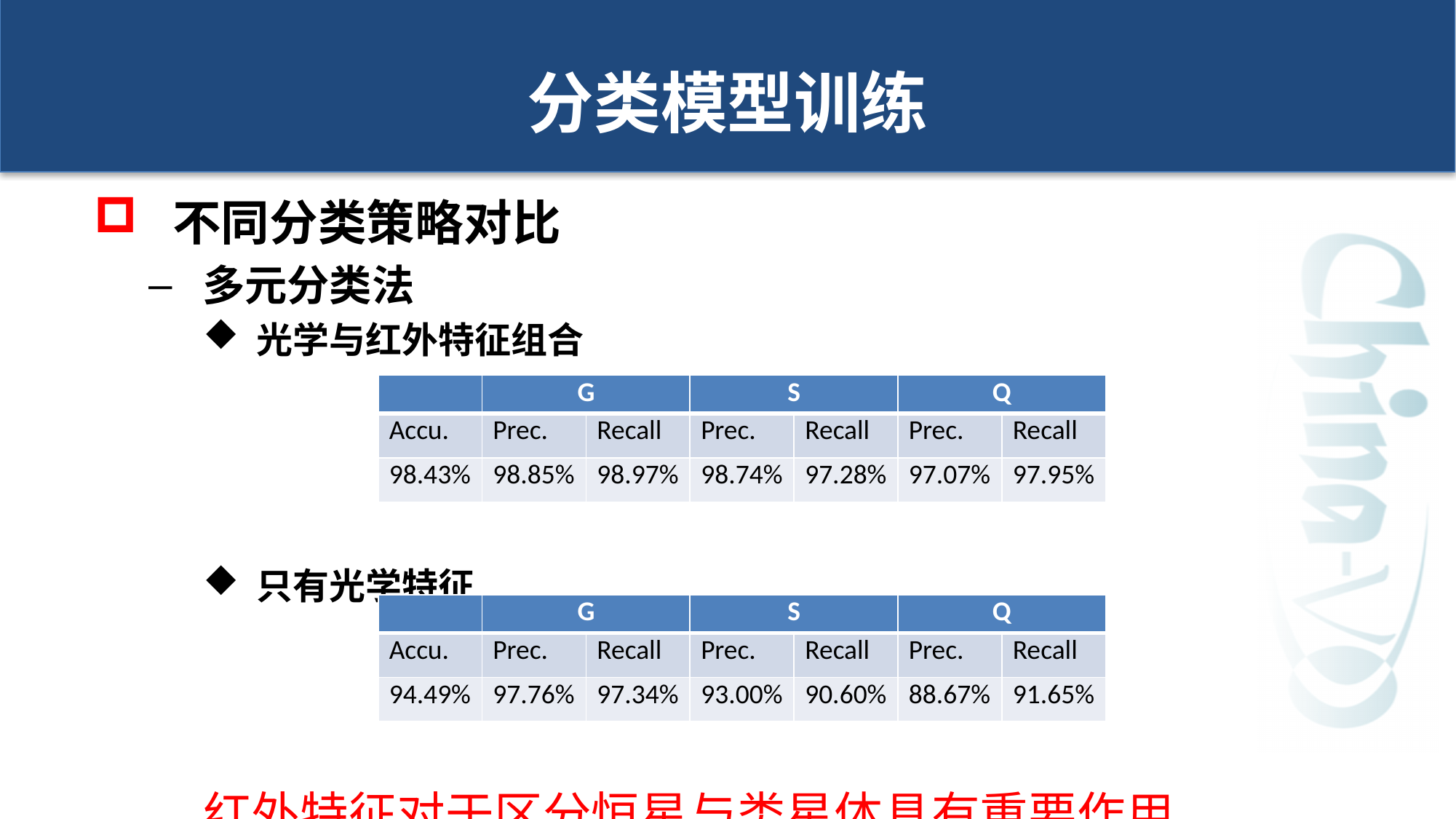

# 分类模型训练
  不同分类策略对比
 多元分类法
 光学与红外特征组合

 只有光学特征

红外特征对于区分恒星与类星体具有重要作用

|  | G |  | S |  | Q |  |
| --- | --- | --- | --- | --- | --- | --- |
| Accu. | Prec. | Recall | Prec. | Recall | Prec. | Recall |
| 98.43% | 98.85% | 98.97% | 98.74% | 97.28% | 97.07% | 97.95% |
|  | G |  | S |  | Q |  |
| --- | --- | --- | --- | --- | --- | --- |
| Accu. | Prec. | Recall | Prec. | Recall | Prec. | Recall |
| 94.49% | 97.76% | 97.34% | 93.00% | 90.60% | 88.67% | 91.65% |